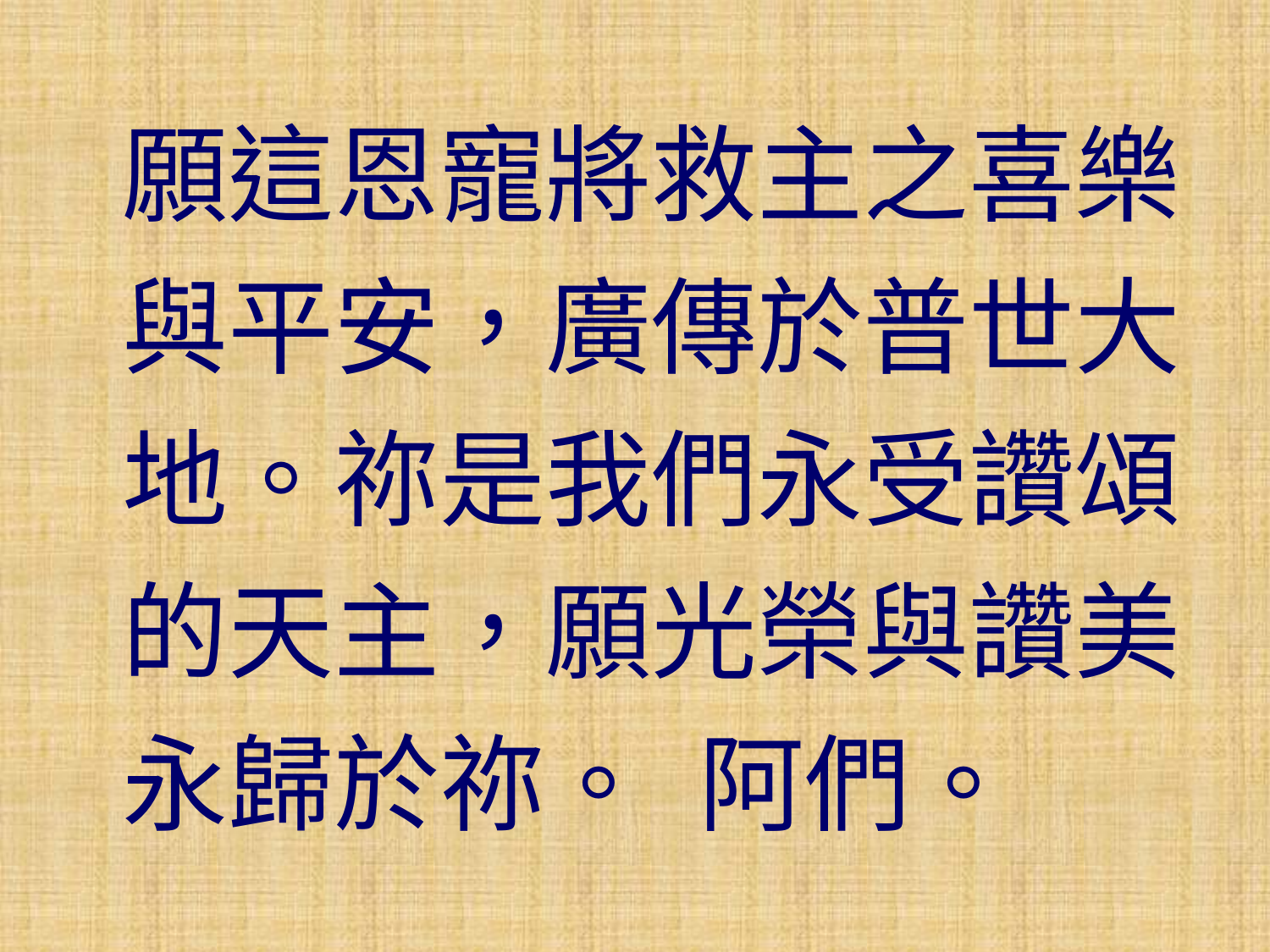

願這恩寵將救主之喜樂與平安，廣傳於普世大地。祢是我們永受讚頌的天主，願光榮與讚美永歸於祢。  阿們。